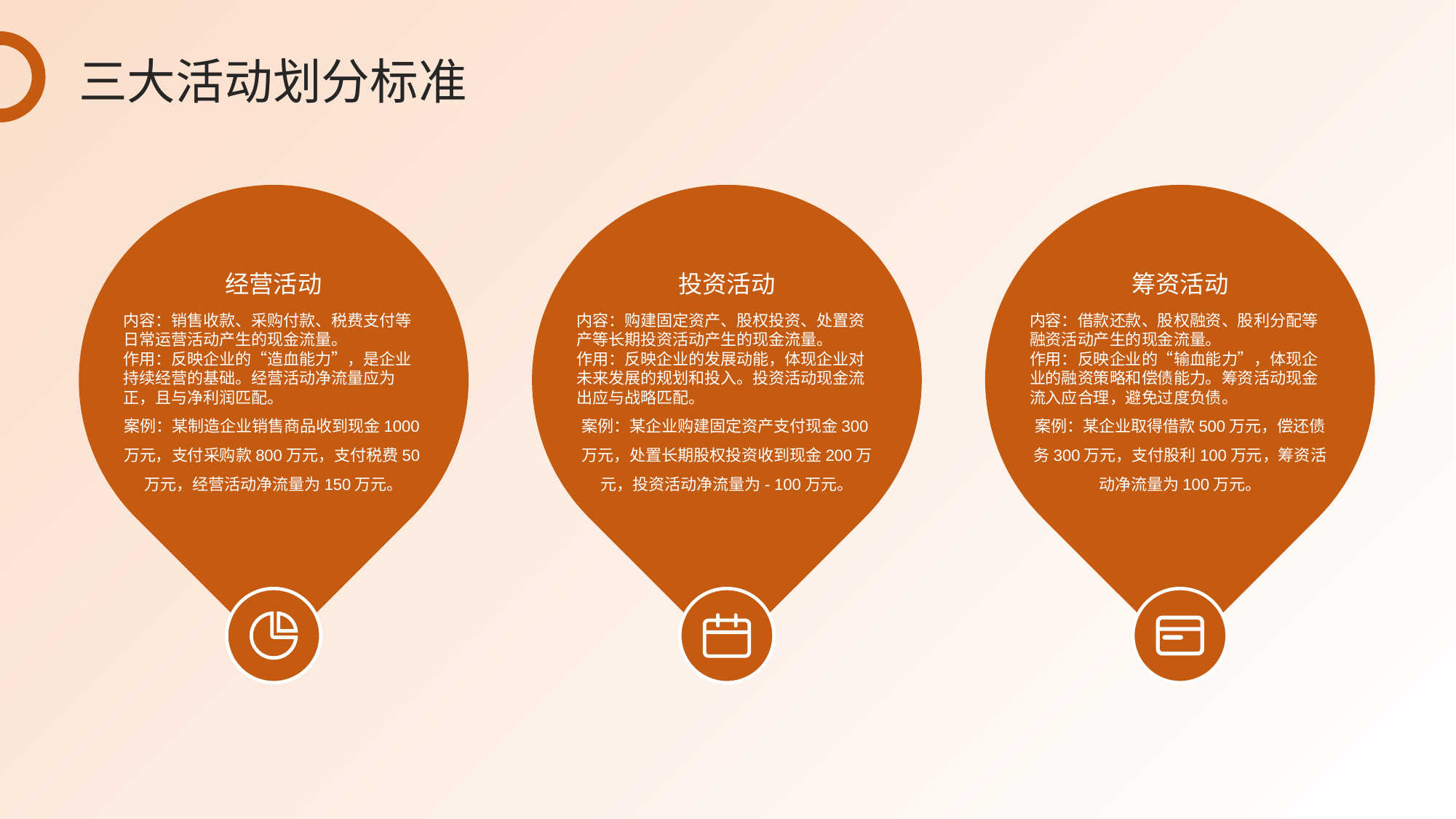

三大活动划分标准

经营活动
投资活动
筹资活动
内容：销售收款、采购付款、税费支付等日常运营活动产生的现金流量。
作用：反映企业的“造血能力”，是企业持续经营的基础。经营活动净流量应为正，且与净利润匹配。
案例：某制造企业销售商品收到现金1000万元，支付采购款800万元，支付税费50万元，经营活动净流量为150万元。
内容：购建固定资产、股权投资、处置资产等长期投资活动产生的现金流量。
作用：反映企业的发展动能，体现企业对未来发展的规划和投入。投资活动现金流出应与战略匹配。
案例：某企业购建固定资产支付现金300万元，处置长期股权投资收到现金200万元，投资活动净流量为- 100万元。
内容：借款还款、股权融资、股利分配等融资活动产生的现金流量。
作用：反映企业的“输血能力”，体现企业的融资策略和偿债能力。筹资活动现金流入应合理，避免过度负债。
案例：某企业取得借款500万元，偿还债务300万元，支付股利100万元，筹资活动净流量为100万元。